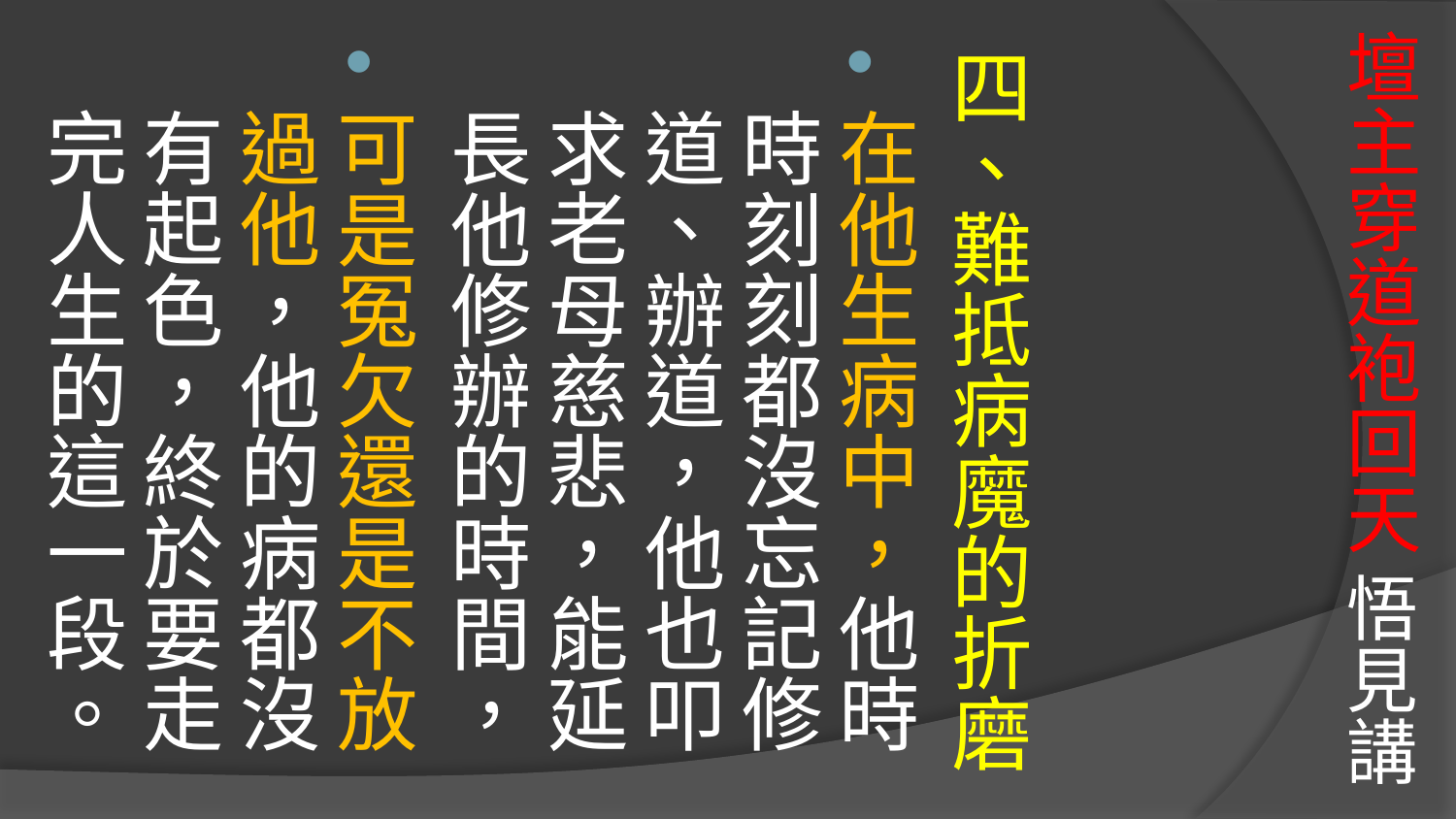

# 壇主穿道袍回天 悟見講
四、難抵病魔的折磨
在他生病中，他時時刻刻都沒忘記修道、辦道，他也叩求老母慈悲，能延長他修辦的時間，
可是冤欠還是不放過他，他的病都沒有起色，終於要走完人生的這一段。